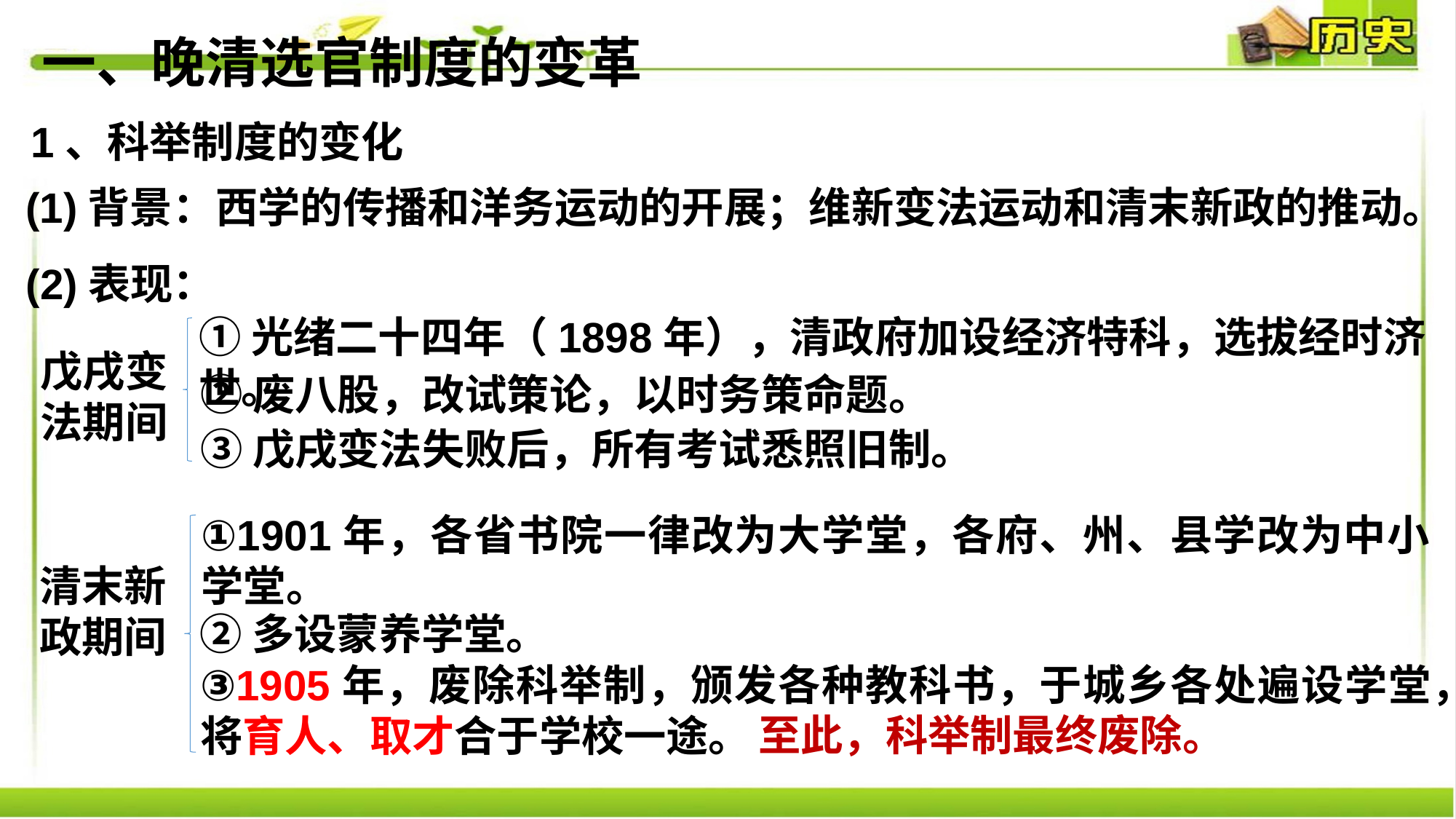

一、晚清选官制度的变革
1、科举制度的变化
(1)背景：
西学的传播和洋务运动的开展；维新变法运动和清末新政的推动。
(2)表现：
①光绪二十四年（1898年），清政府加设经济特科，选拔经时济世。

戊戌变法期间
②废八股，改试策论，以时务策命题。
③戊戌变法失败后，所有考试悉照旧制。
①1901年，各省书院一律改为大学堂，各府、州、县学改为中小学堂。

清末新政期间
②多设蒙养学堂。
③1905年，废除科举制，颁发各种教科书，于城乡各处遍设学堂，将育人、取才合于学校一途。
至此，科举制最终废除。